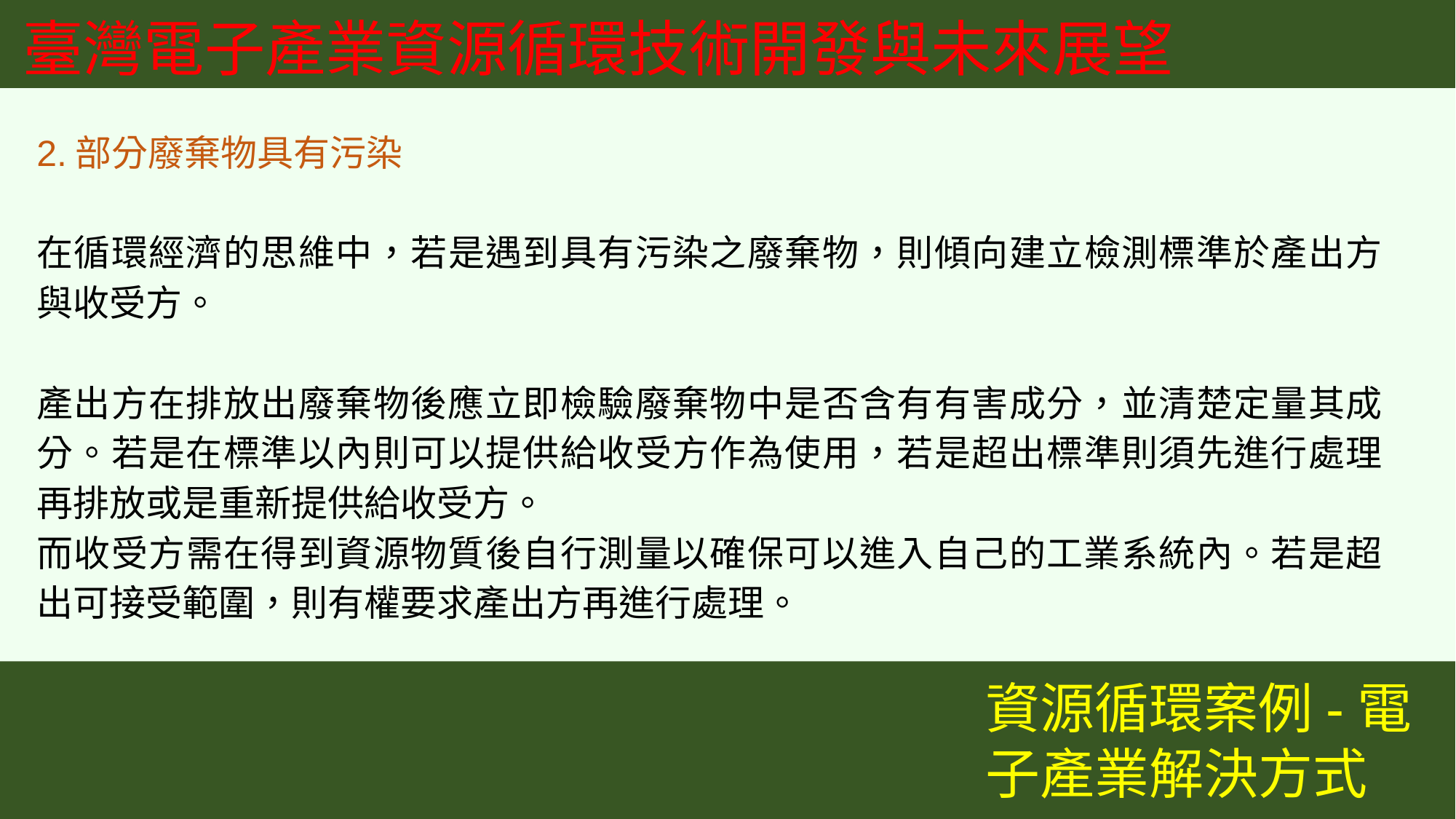

臺灣電子產業資源循環技術開發與未來展望
2.部分廢棄物具有污染

在循環經濟的思維中，若是遇到具有污染之廢棄物，則傾向建立檢測標準於產出方與收受方。

產出方在排放出廢棄物後應立即檢驗廢棄物中是否含有有害成分，並清楚定量其成分。若是在標準以內則可以提供給收受方作為使用，若是超出標準則須先進行處理再排放或是重新提供給收受方。
而收受方需在得到資源物質後自行測量以確保可以進入自己的工業系統內。若是超出可接受範圍，則有權要求產出方再進行處理。
資源循環案例-電子產業解決方式